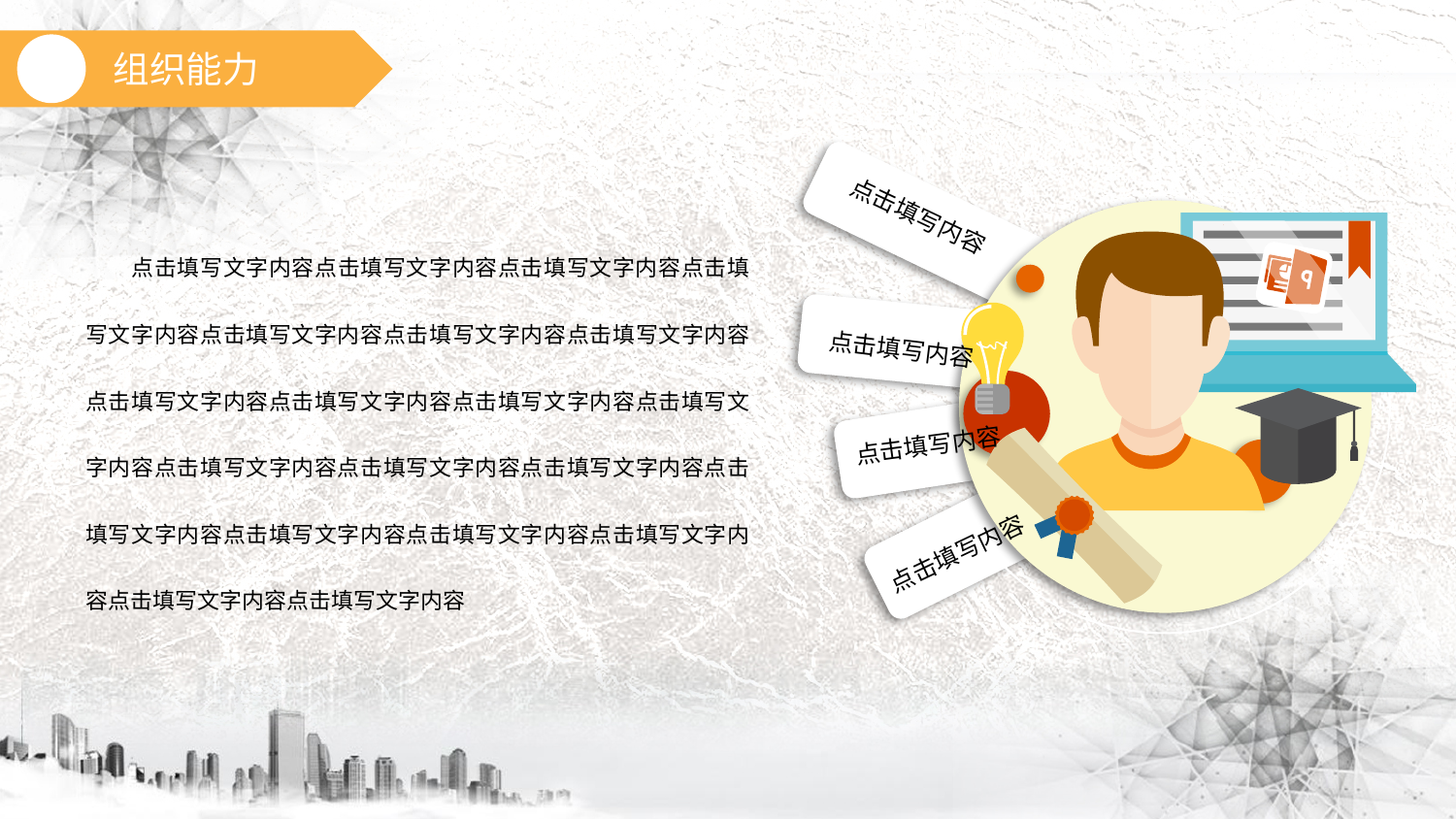

组织能力

点击填写内容

点击填写内容

点击填写内容

点击填写内容
       点击填写文字内容点击填写文字内容点击填写文字内容点击填写文字内容点击填写文字内容点击填写文字内容点击填写文字内容点击填写文字内容点击填写文字内容点击填写文字内容点击填写文字内容点击填写文字内容点击填写文字内容点击填写文字内容点击填写文字内容点击填写文字内容点击填写文字内容点击填写文字内容点击填写文字内容点击填写文字内容